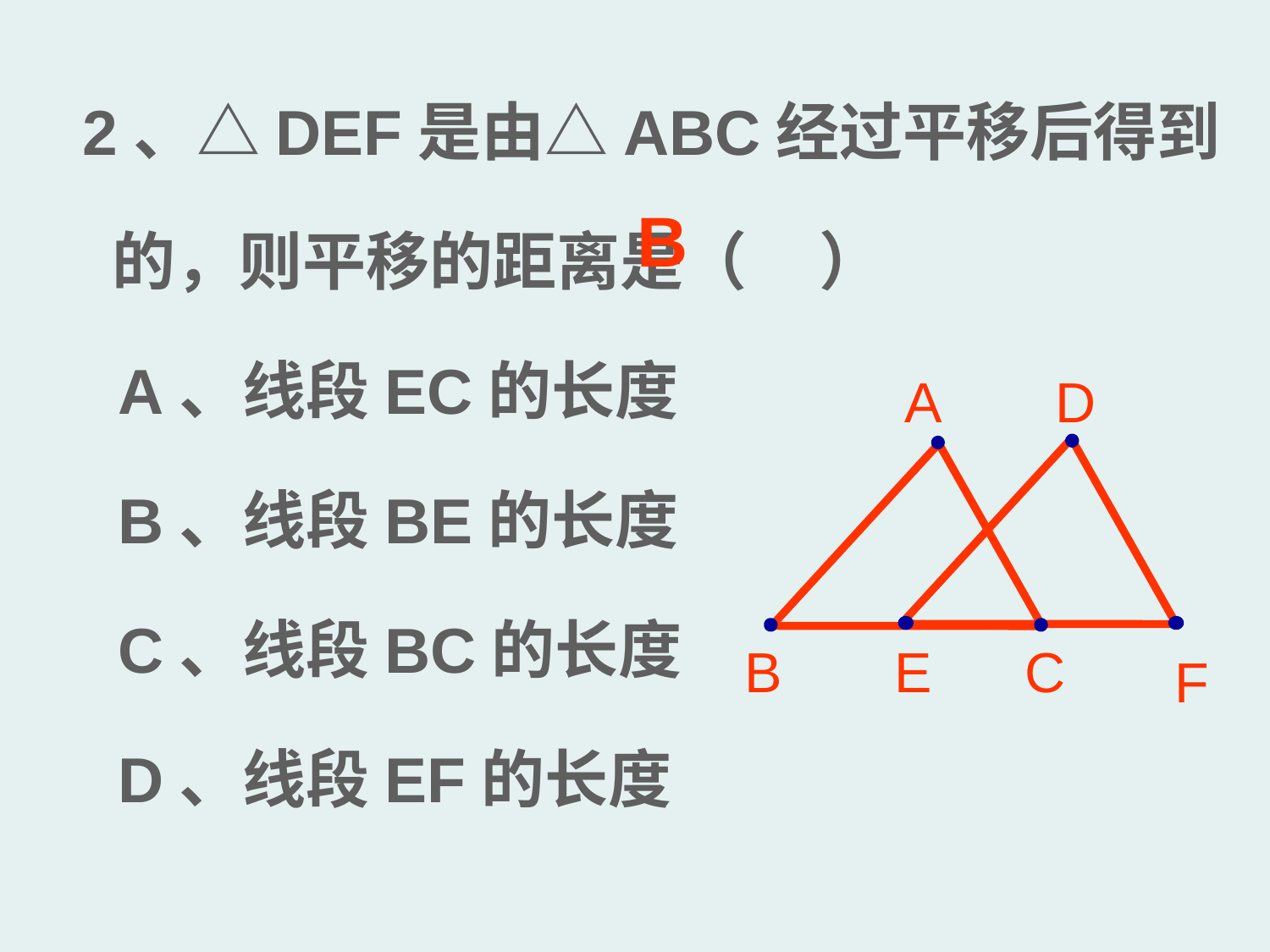

2、△DEF是由△ABC经过平移后得到的，则平移的距离是（     ）
      A、线段EC的长度
      B、线段BE的长度
      C、线段BC的长度
      D、线段EF的长度
B
A
D

B
E
C
F